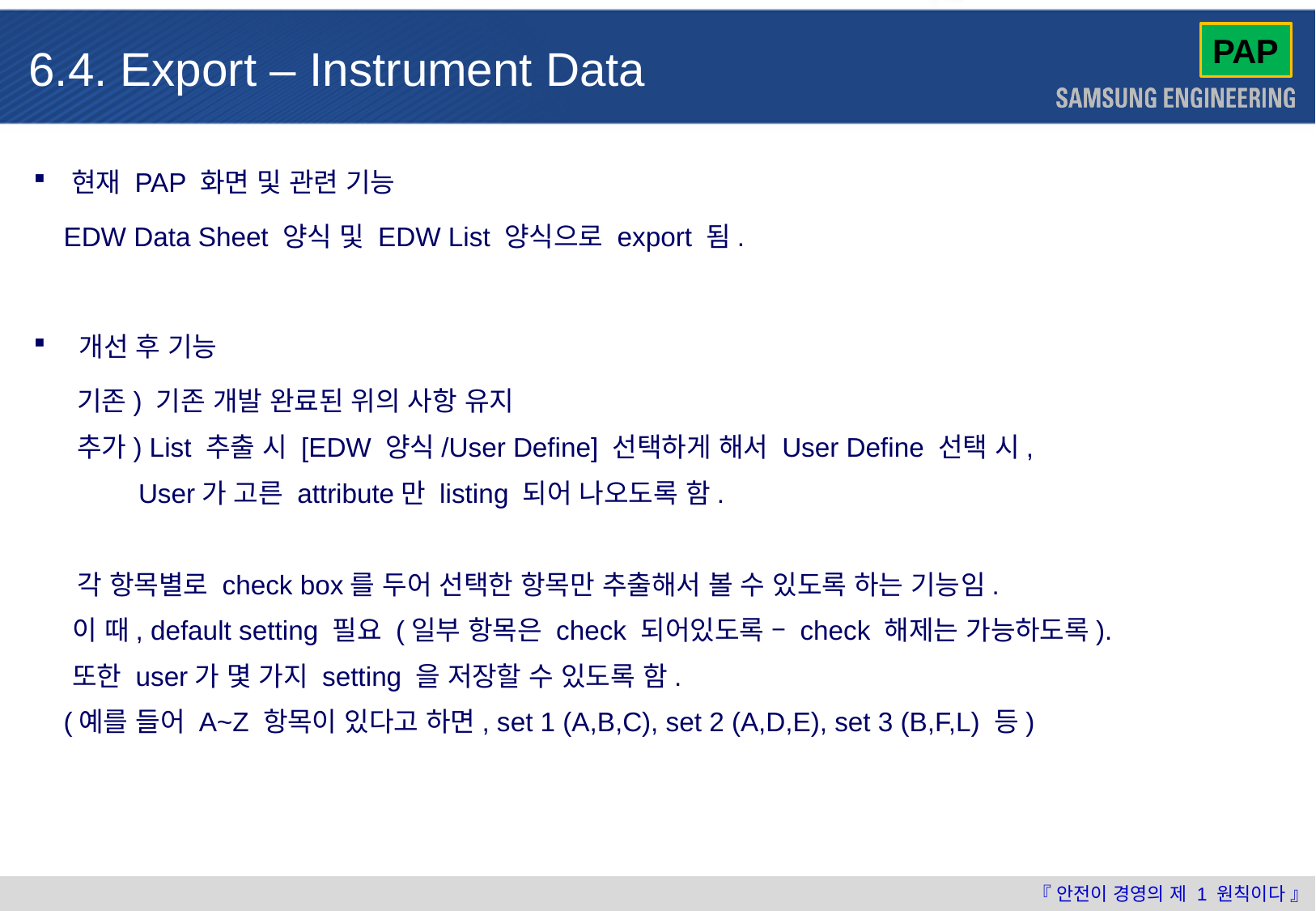

PAP
6.4. Export – Instrument Data
현재 PAP 화면 및 관련 기능
    EDW Data Sheet 양식 및 EDW List 양식으로 export 됨.
개선 후 기능
     기존) 기존 개발 완료된 위의 사항 유지
     추가) List 추출 시 [EDW 양식/User Define] 선택하게 해서 User Define 선택 시,
              User가 고른 attribute만 listing 되어 나오도록 함.

     각 항목별로 check box를 두어 선택한 항목만 추출해서 볼 수 있도록 하는 기능임.
	이 때, default setting 필요 (일부 항목은 check 되어있도록 – check 해제는 가능하도록).
	또한 user가 몇 가지 setting 을 저장할 수 있도록 함.
    (예를 들어 A~Z 항목이 있다고 하면, set 1 (A,B,C), set 2 (A,D,E), set 3 (B,F,L) 등)